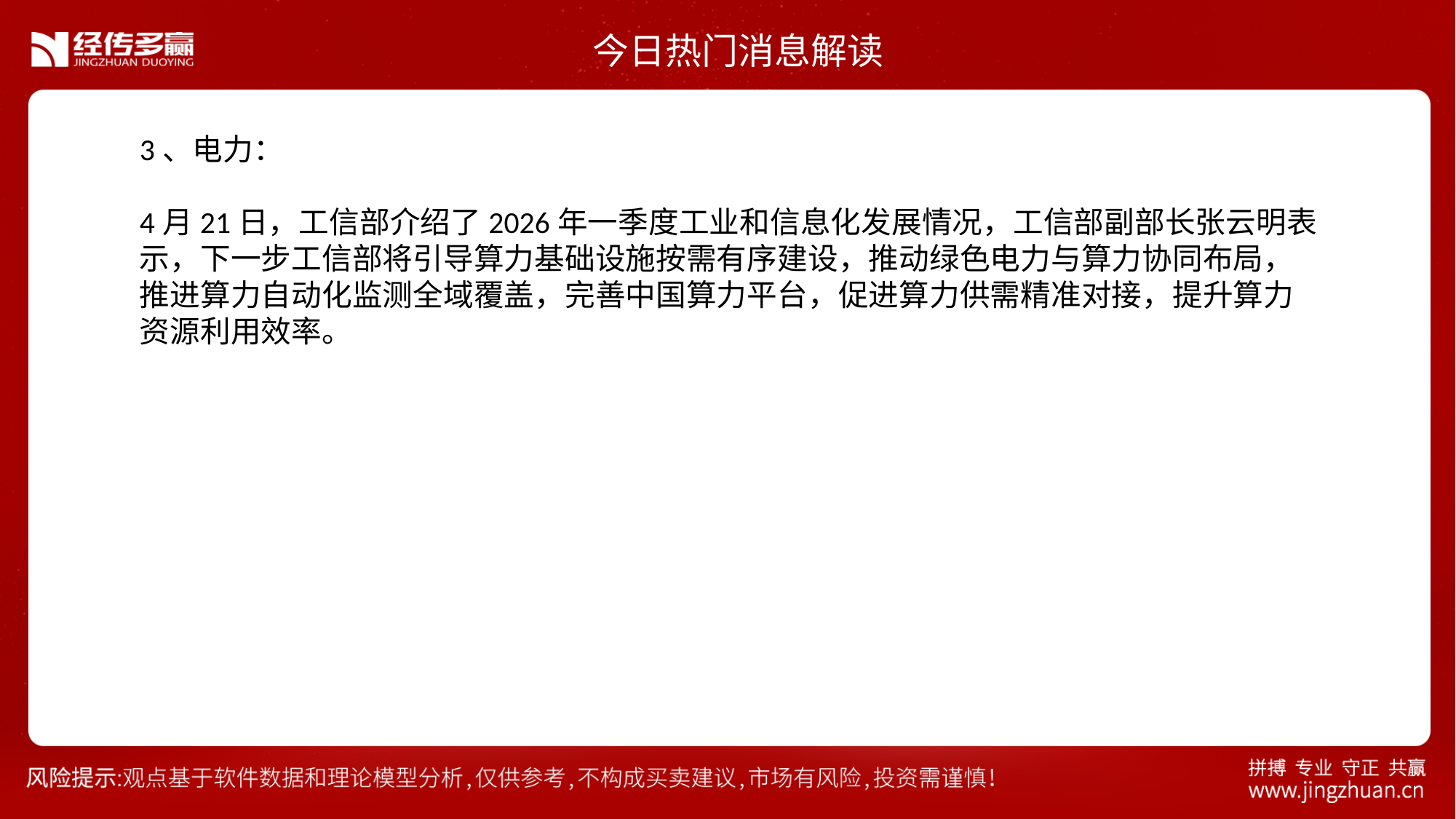

今日热门消息解读
3、电力：

4月21日，工信部介绍了2026年一季度工业和信息化发展情况，工信部副部长张云明表示，下一步工信部将引导算力基础设施按需有序建设，推动绿色电力与算力协同布局，推进算力自动化监测全域覆盖，完善中国算力平台，促进算力供需精准对接，提升算力资源利用效率。